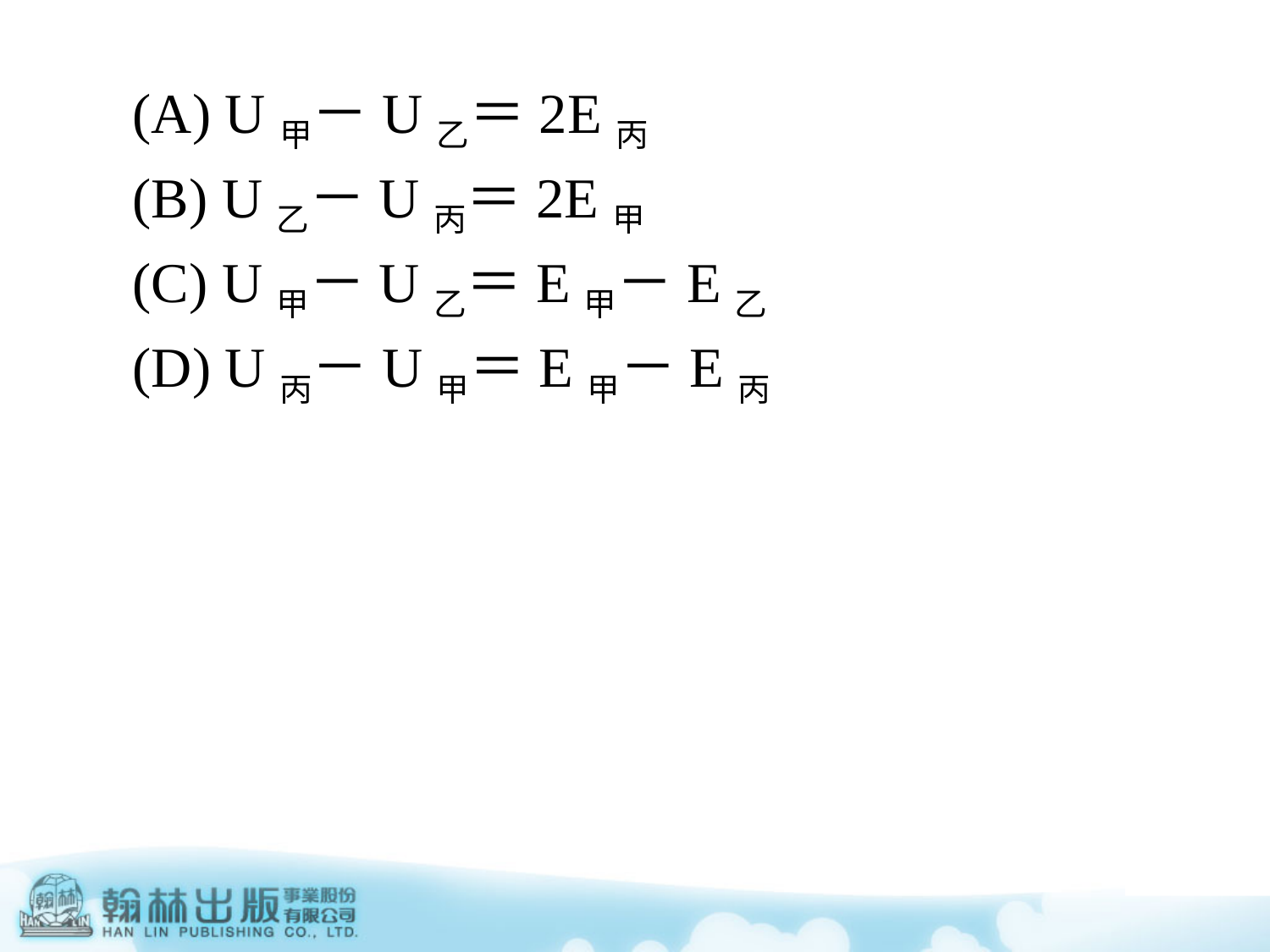

(A) U甲－U乙＝2E丙
	(B) U乙－U丙＝2E甲
	(C) U甲－U乙＝E甲－E乙
	(D) U丙－U甲＝E甲－E丙